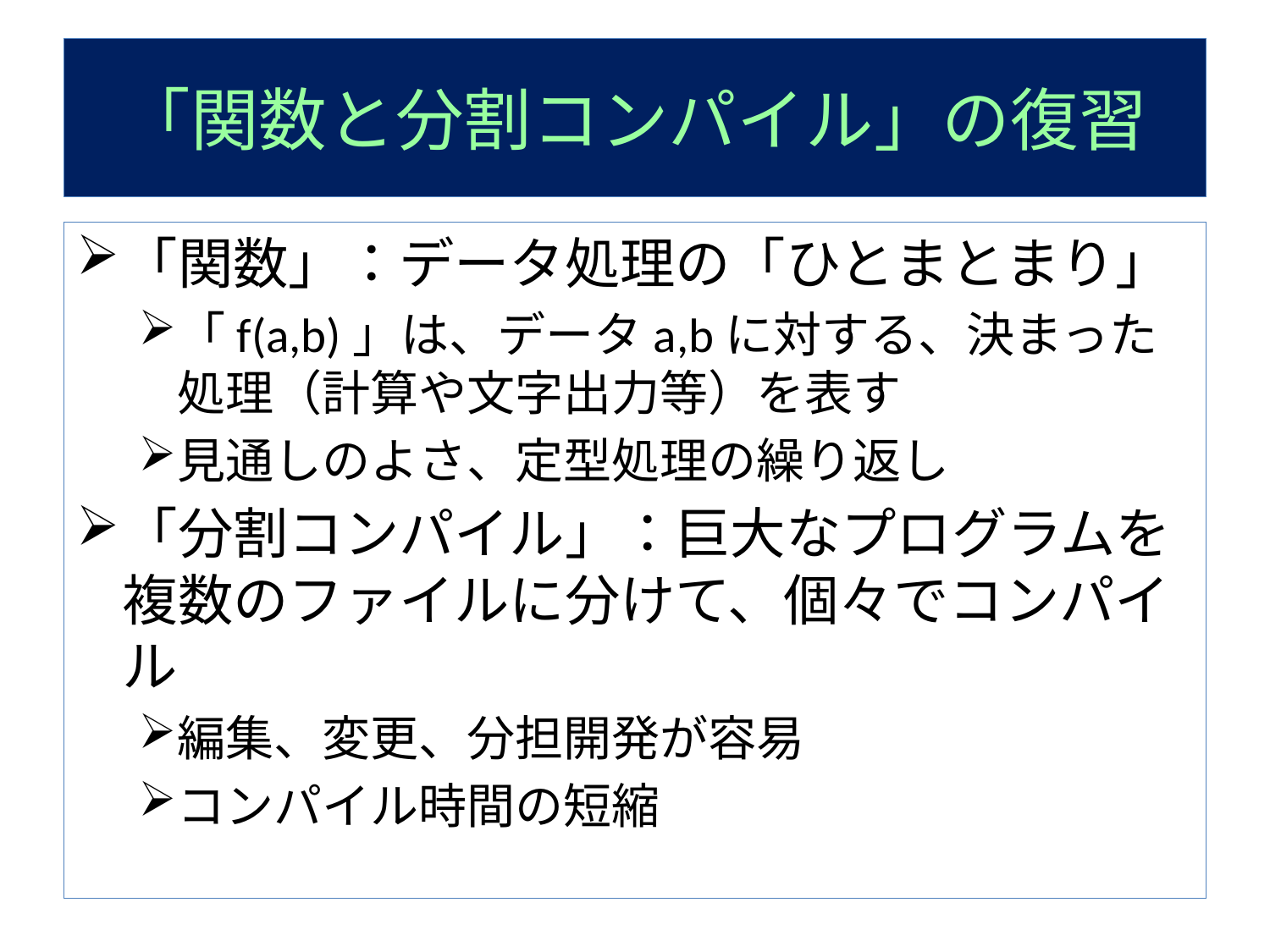

# 「関数と分割コンパイル」の復習
「関数」：データ処理の「ひとまとまり」
「f(a,b)」は、データa,bに対する、決まった処理（計算や文字出力等）を表す
見通しのよさ、定型処理の繰り返し
「分割コンパイル」：巨大なプログラムを複数のファイルに分けて、個々でコンパイル
編集、変更、分担開発が容易
コンパイル時間の短縮